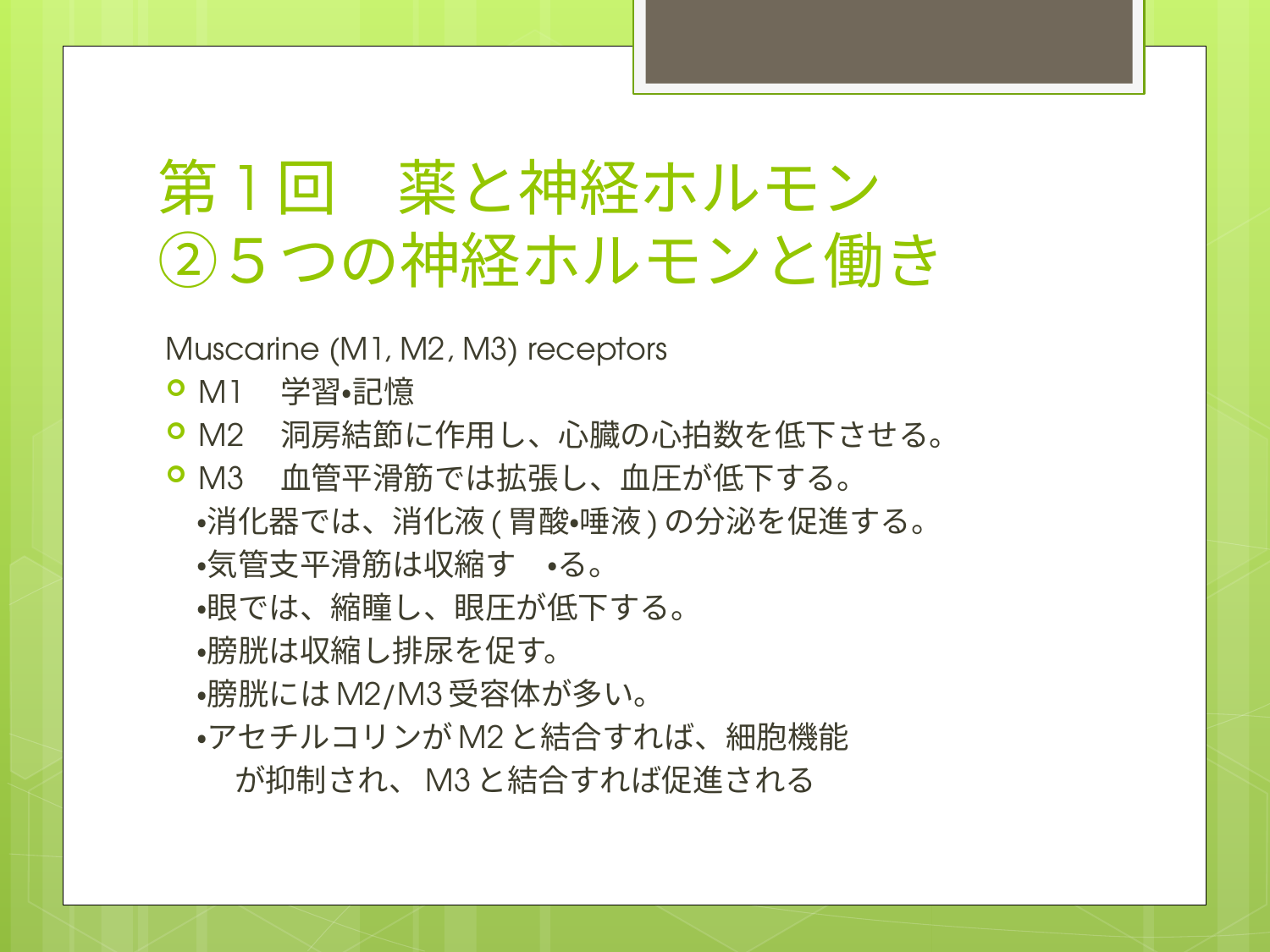

# 第1回　薬と神経ホルモン ②５つの神経ホルモンと働き
Muscarine (M1, M2, M3) receptors
M1　学習・記憶
M2　洞房結節に作用し、心臓の心拍数を低下させる。
M3　血管平滑筋では拡張し、血圧が低下する。
　・消化器では、消化液(胃酸・唾液)の分泌を促進する。
　・気管支平滑筋は収縮す　・る。
　・眼では、縮瞳し、眼圧が低下する。
　・膀胱は収縮し排尿を促す。
　・膀胱にはM2/M3受容体が多い。
　・アセチルコリンがM2と結合すれば、細胞機能
　　 が抑制され、M3と結合すれば促進される